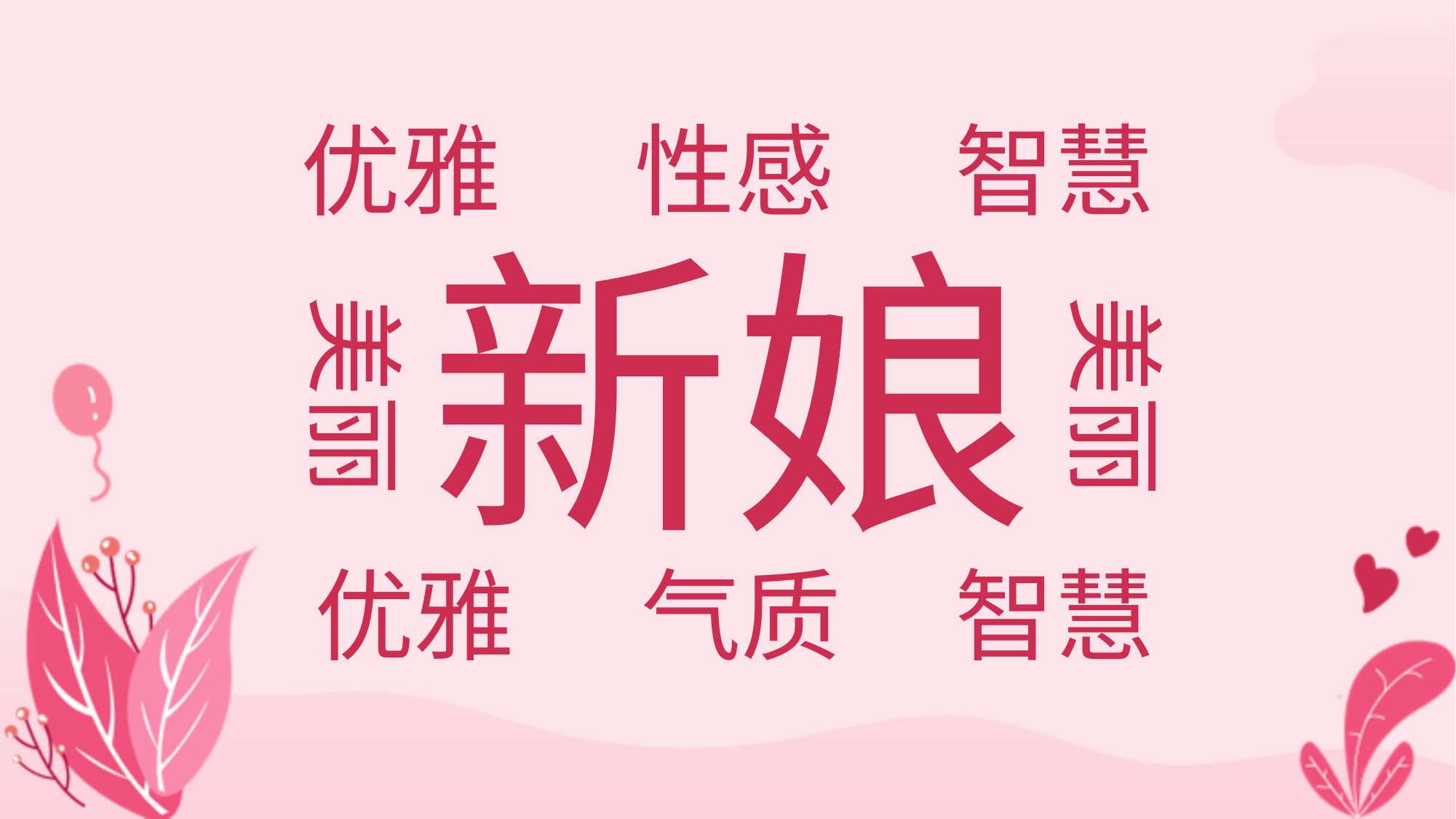

优雅
性感
智慧
新娘
美丽
美丽
优雅
气质
智慧